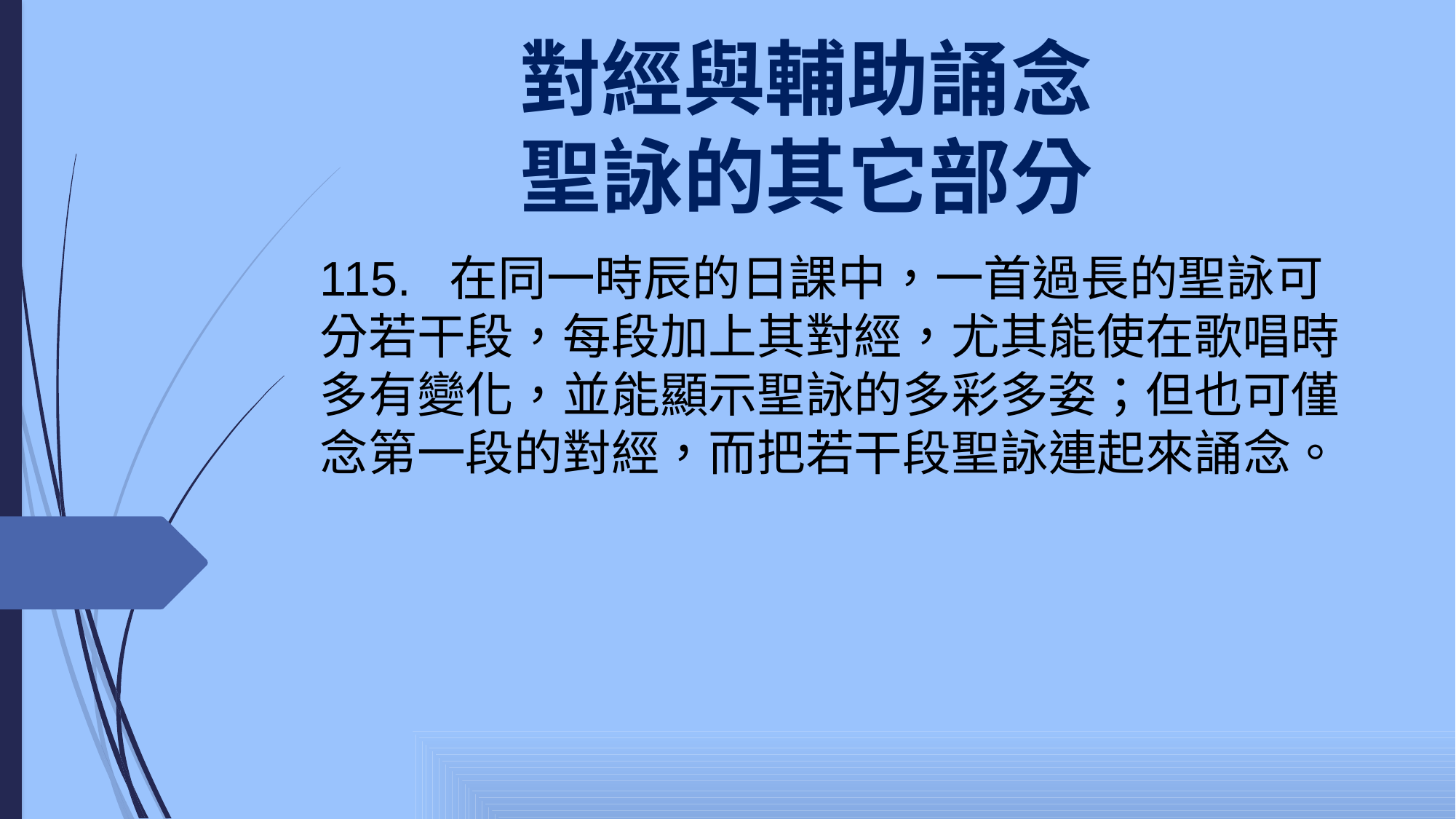

# 對經與輔助誦念 聖詠的其它部分
115.  在同一時辰的日課中，一首過長的聖詠可分若干段，每段加上其對經，尤其能使在歌唱時多有變化，並能顯示聖詠的多彩多姿；但也可僅念第一段的對經，而把若干段聖詠連起來誦念。